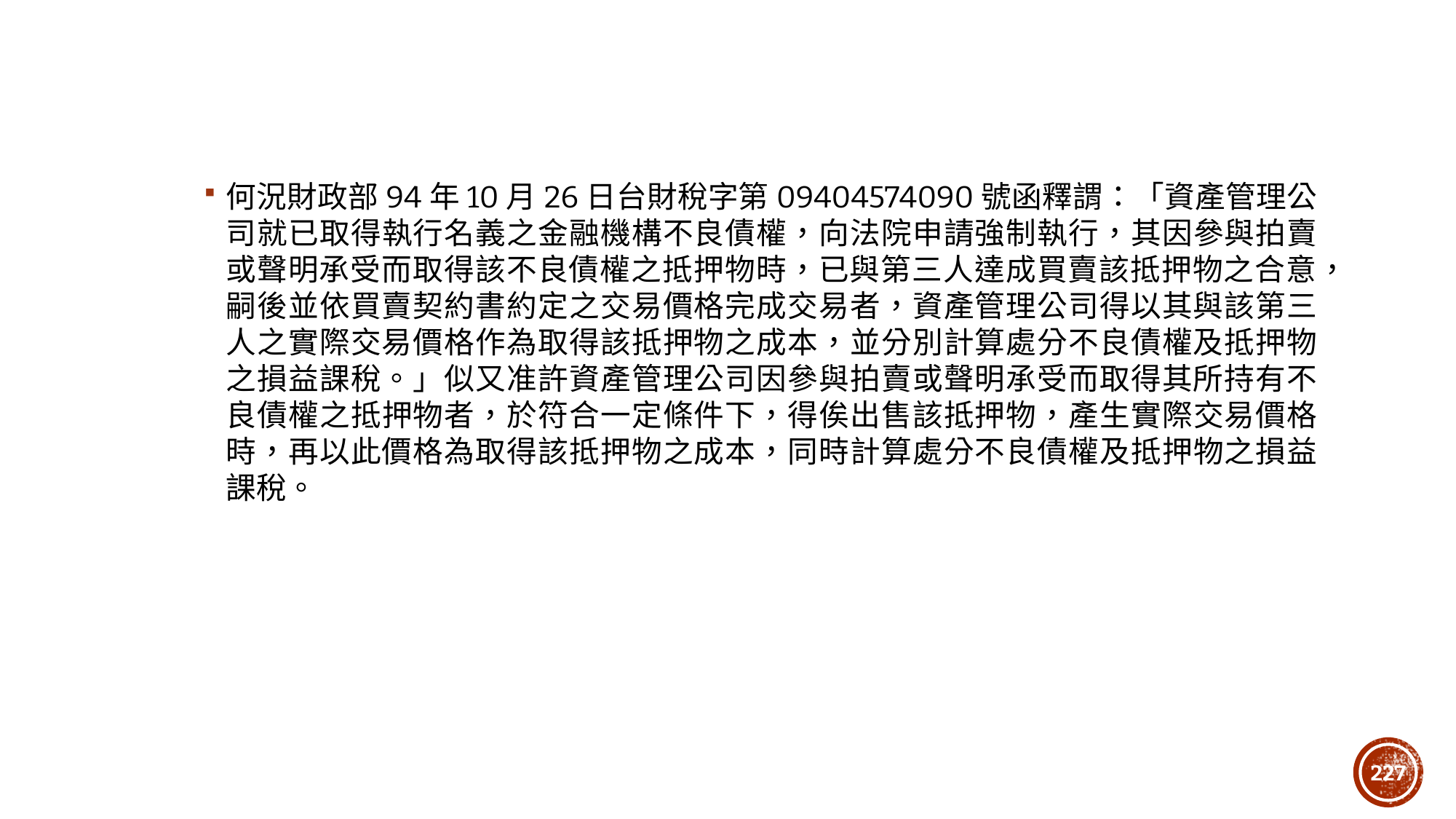

#
何況財政部94年10月26日台財稅字第09404574090號函釋謂：「資產管理公司就已取得執行名義之金融機構不良債權，向法院申請強制執行，其因參與拍賣或聲明承受而取得該不良債權之抵押物時，已與第三人達成買賣該抵押物之合意，嗣後並依買賣契約書約定之交易價格完成交易者，資產管理公司得以其與該第三人之實際交易價格作為取得該抵押物之成本，並分別計算處分不良債權及抵押物之損益課稅。」似又准許資產管理公司因參與拍賣或聲明承受而取得其所持有不良債權之抵押物者，於符合一定條件下，得俟出售該抵押物，產生實際交易價格時，再以此價格為取得該抵押物之成本，同時計算處分不良債權及抵押物之損益課稅。

227